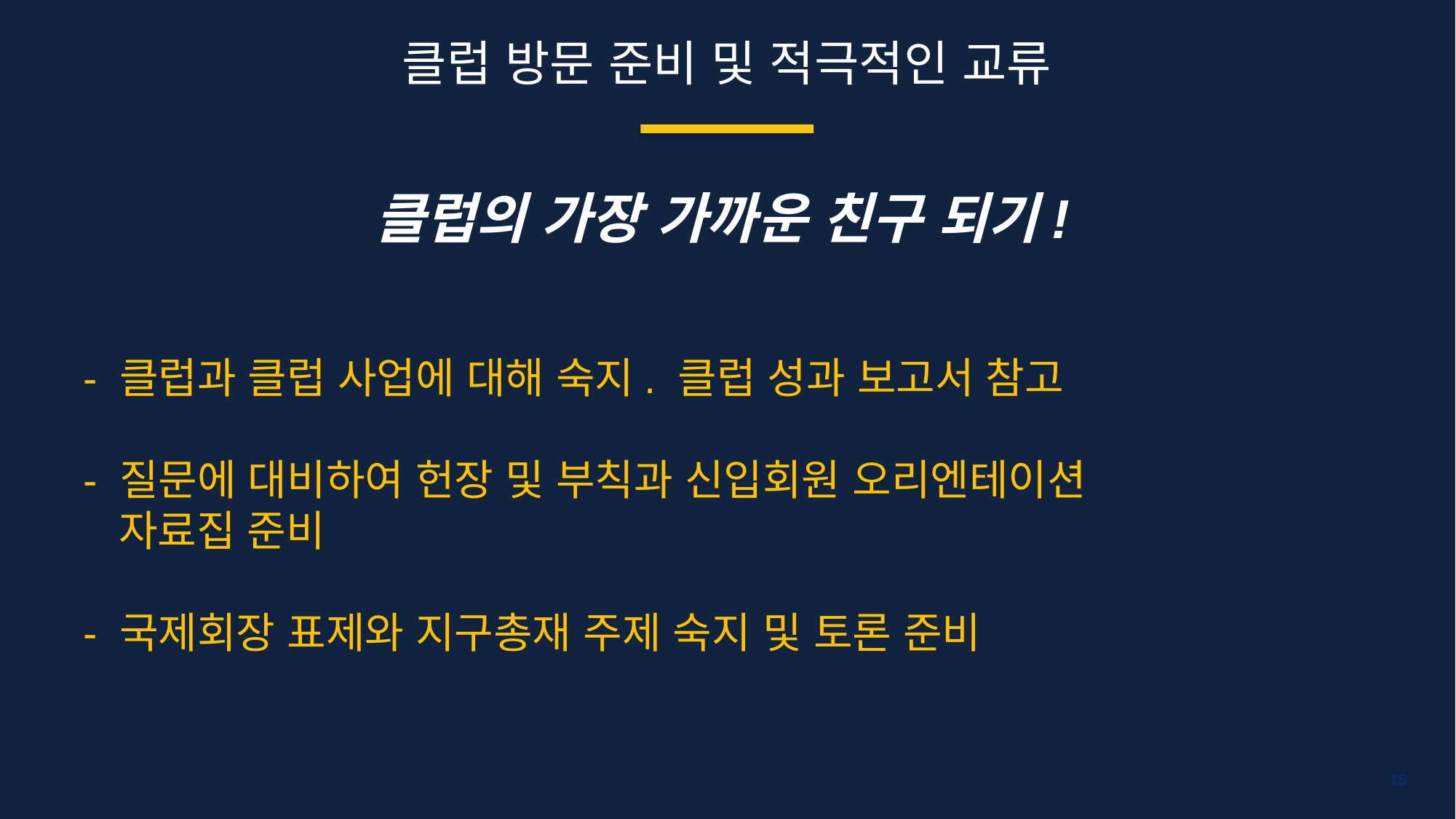

클럽 방문 준비 및 적극적인 교류

클럽의 가장 가까운 친구 되기!
- 클럽과 클럽 사업에 대해 숙지. 클럽 성과 보고서 참고

- 질문에 대비하여 헌장 및 부칙과 신입회원 오리엔테이션
   자료집 준비

- 국제회장 표제와 지구총재 주제 숙지 및 토론 준비